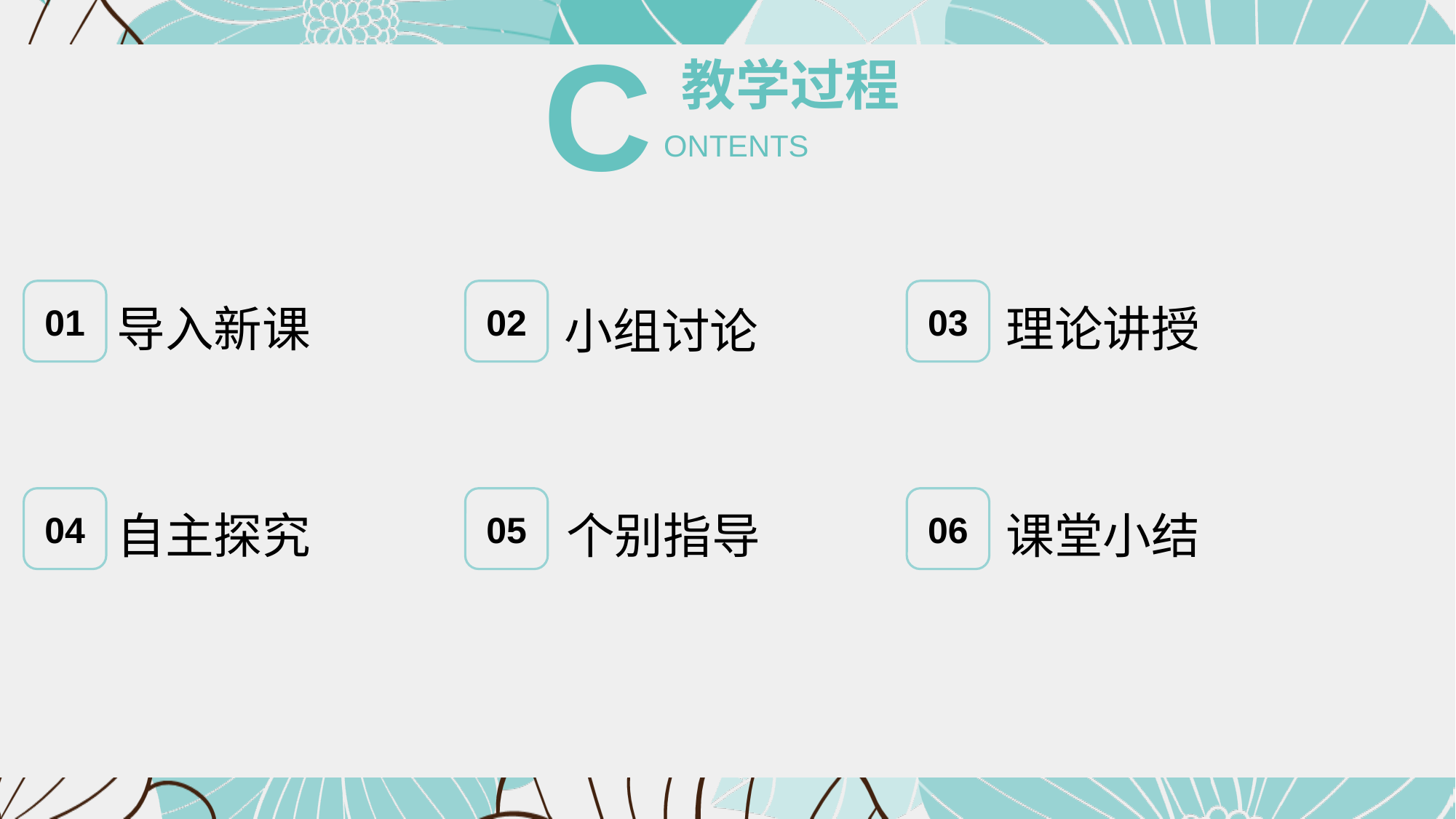

C
教学过程
ONTENTS
导入新课
理论讲授
小组讨论
01
02
03
自主探究
个别指导
课堂小结
04
05
06